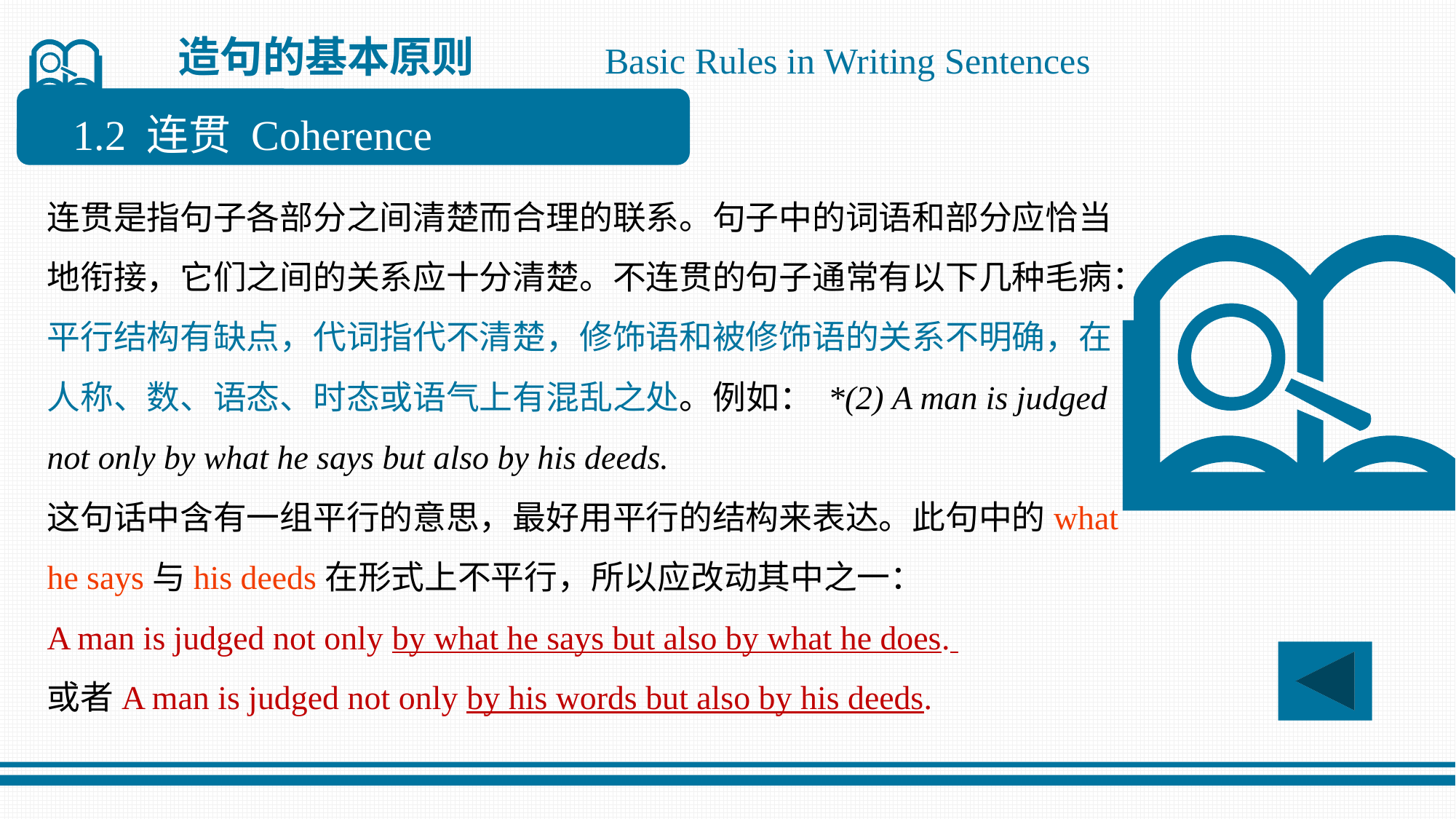

造句的基本原则
Basic Rules in Writing Sentences
1.2 连贯 Coherence

连贯是指句子各部分之间清楚而合理的联系。句子中的词语和部分应恰当地衔接，它们之间的关系应十分清楚。不连贯的句子通常有以下几种毛病：平行结构有缺点，代词指代不清楚，修饰语和被修饰语的关系不明确，在人称、数、语态、时态或语气上有混乱之处。例如： *(2) A man is judged not only by what he says but also by his deeds.
这句话中含有一组平行的意思，最好用平行的结构来表达。此句中的what he says与his deeds在形式上不平行，所以应改动其中之一：
A man is judged not only by what he says but also by what he does.
或者A man is judged not only by his words but also by his deeds.